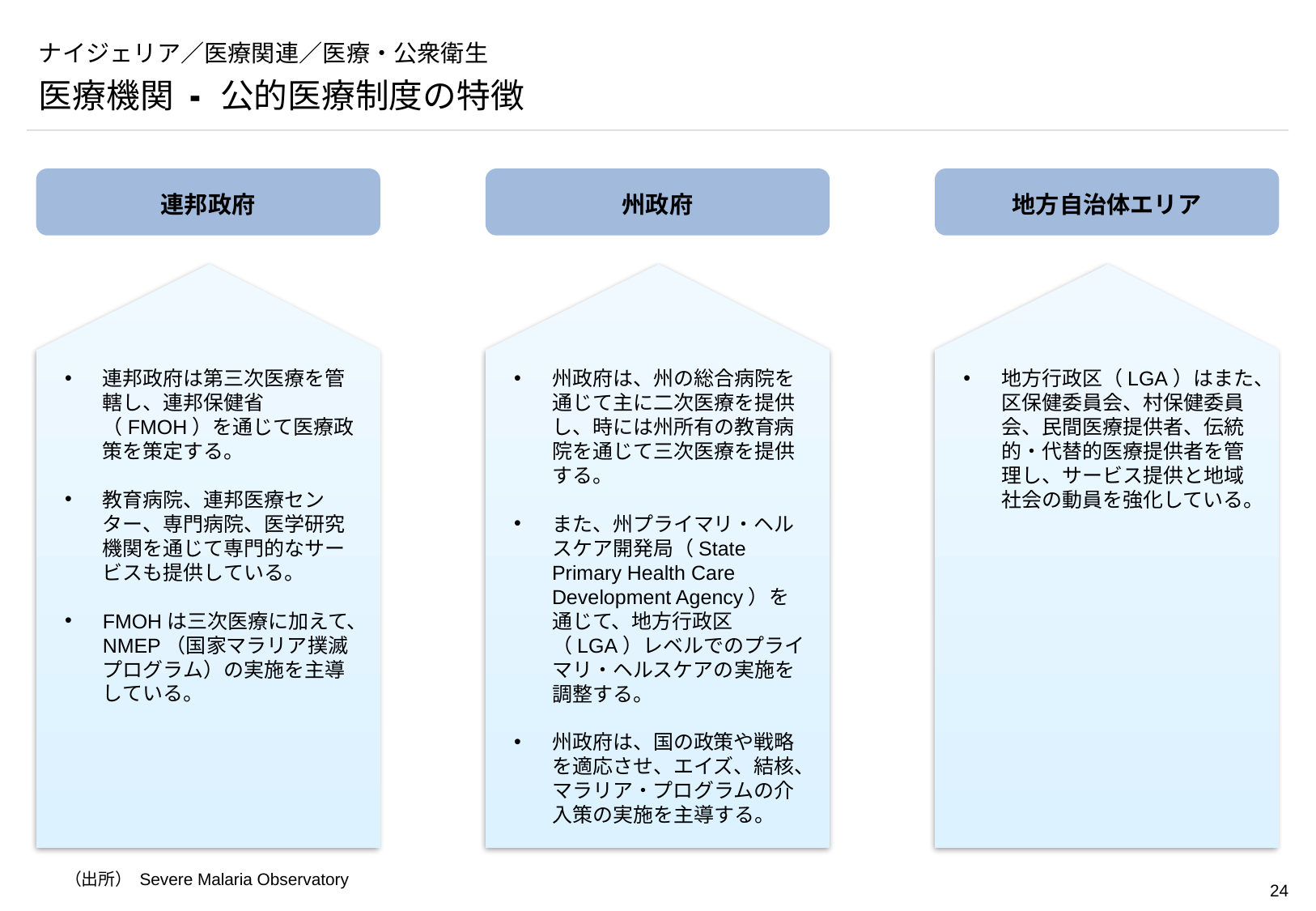

# ナイジェリア／医療関連／医療・公衆衛生
医療機関 - 公的医療制度の特徴
連邦政府
州政府
地方自治体エリア

連邦政府は第三次医療を管轄し、連邦保健省（FMOH）を通じて医療政策を策定する。

教育病院、連邦医療センター、専門病院、医学研究機関を通じて専門的なサービスも提供している。

FMOHは三次医療に加えて、NMEP（国家マラリア撲滅プログラム）の実施を主導している。
州政府は、州の総合病院を通じて主に二次医療を提供し、時には州所有の教育病院を通じて三次医療を提供する。

また、州プライマリ・ヘルスケア開発局（State Primary Health Care Development Agency）を通じて、地方行政区（LGA）レベルでのプライマリ・ヘルスケアの実施を調整する。

州政府は、国の政策や戦略を適応させ、エイズ、結核、マラリア・プログラムの介入策の実施を主導する。
地方行政区（LGA）はまた、区保健委員会、村保健委員会、民間医療提供者、伝統的・代替的医療提供者を管理し、サービス提供と地域社会の動員を強化している。
（出所） Severe Malaria Observatory